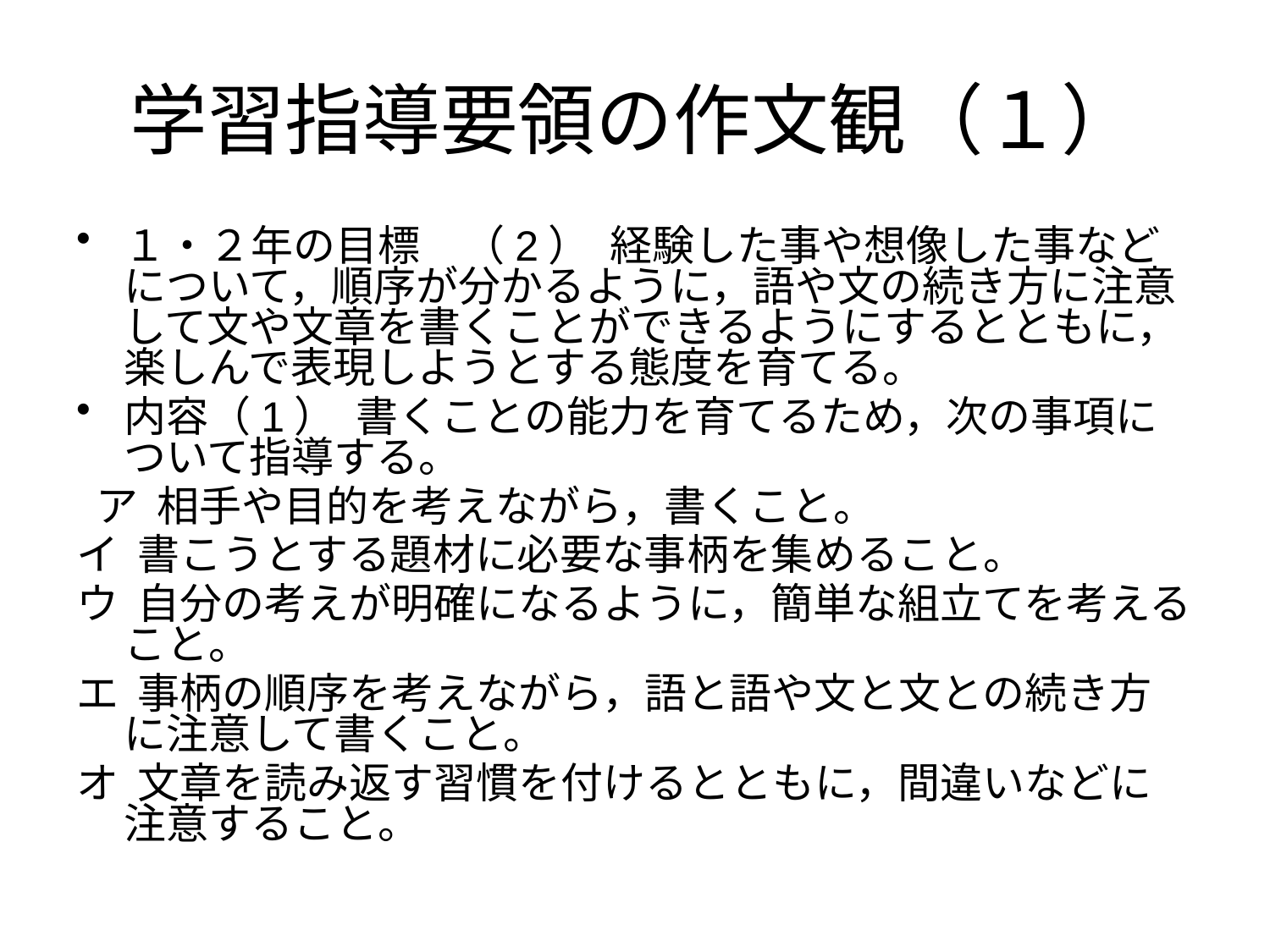

# 学習指導要領の作文観（１）
１・２年の目標　（2）  経験した事や想像した事などについて，順序が分かるように，語や文の続き方に注意して文や文章を書くことができるようにするとともに，楽しんで表現しようとする態度を育てる。
内容（1）  書くことの能力を育てるため，次の事項について指導する。
 ア  相手や目的を考えながら，書くこと。
イ  書こうとする題材に必要な事柄を集めること。
ウ  自分の考えが明確になるように，簡単な組立てを考えること。
エ  事柄の順序を考えながら，語と語や文と文との続き方に注意して書くこと。
オ  文章を読み返す習慣を付けるとともに，間違いなどに注意すること。